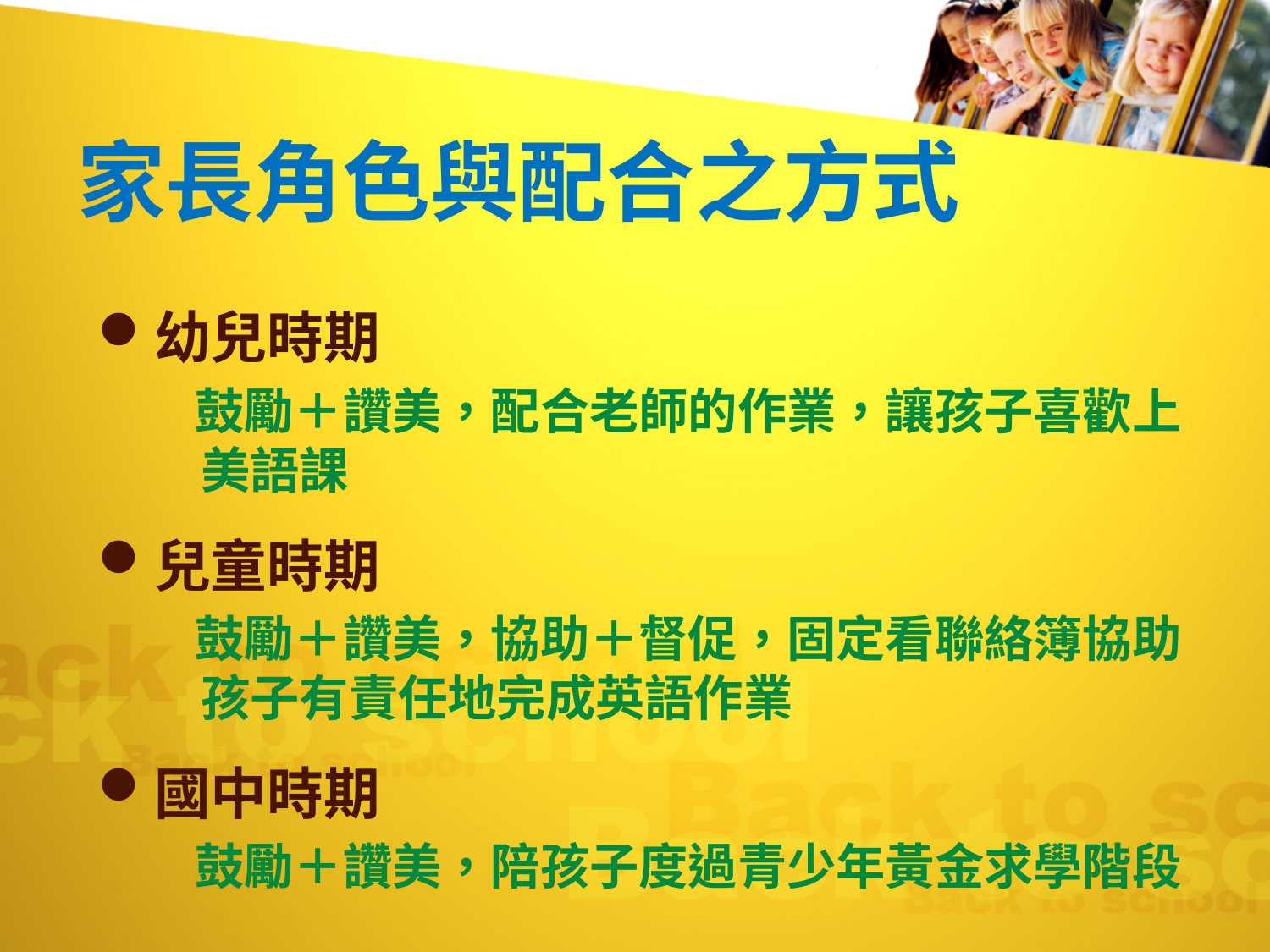

# 家長角色與配合之方式
幼兒時期
  鼓勵＋讚美，配合老師的作業，讓孩子喜歡上美語課
兒童時期
  鼓勵＋讚美，協助＋督促，固定看聯絡簿協助孩子有責任地完成英語作業
國中時期
  鼓勵＋讚美，陪孩子度過青少年黃金求學階段